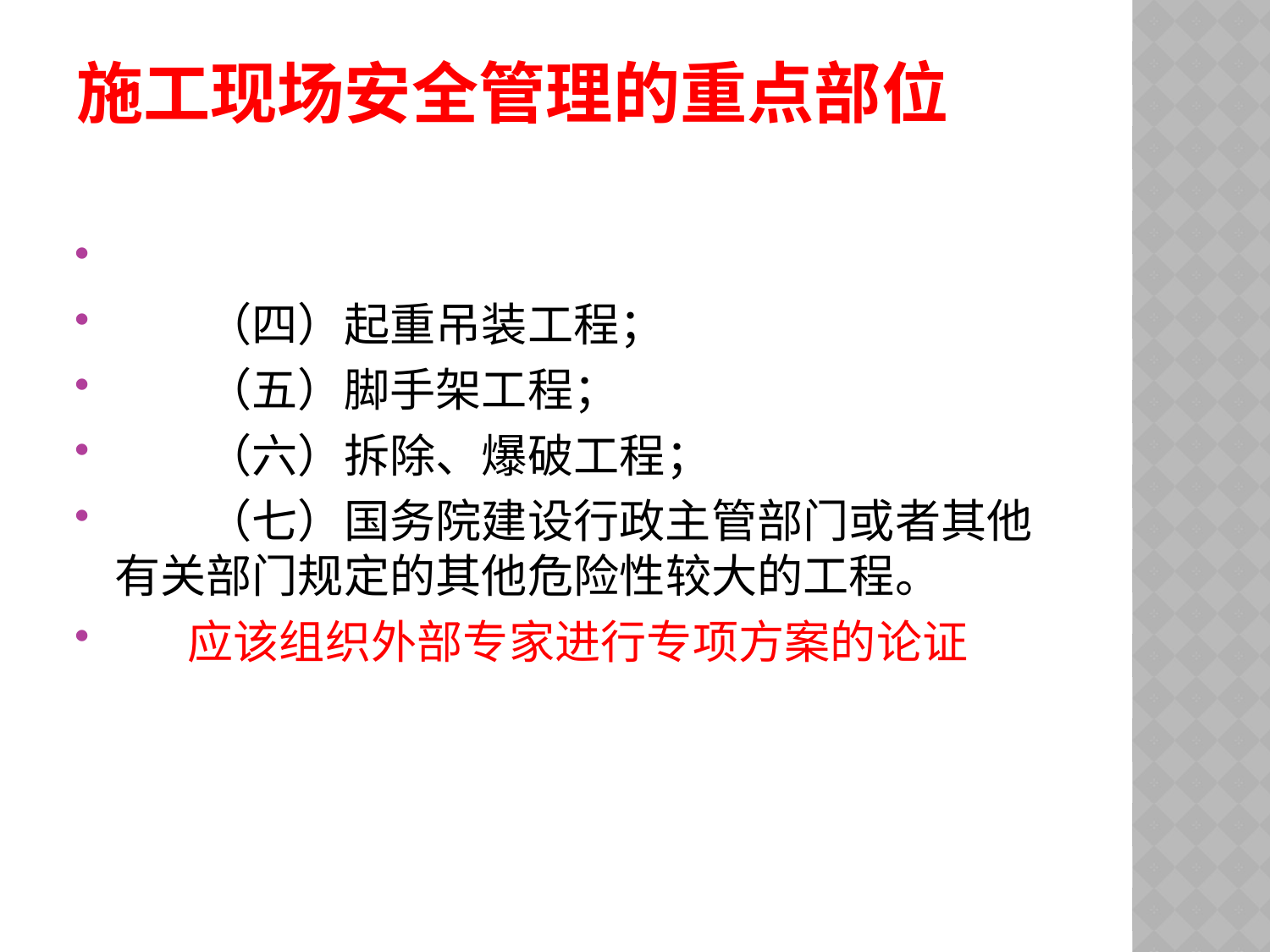

# 施工现场安全管理的重点部位

　　（四）起重吊装工程；
　　（五）脚手架工程；
　　（六）拆除、爆破工程；
　　（七）国务院建设行政主管部门或者其他有关部门规定的其他危险性较大的工程。
      应该组织外部专家进行专项方案的论证